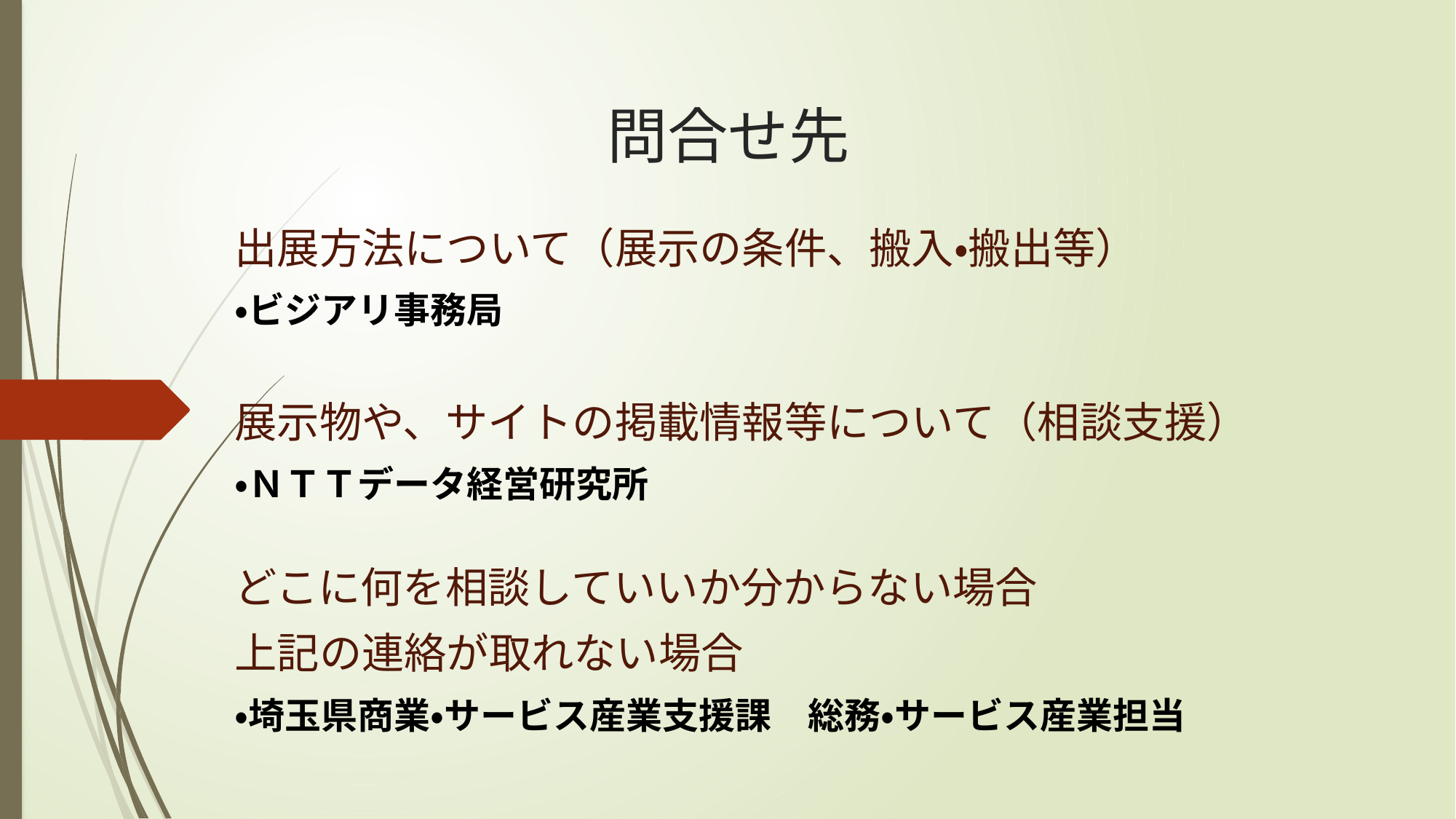

# 問合せ先
出展方法について（展示の条件、搬入・搬出等）
・ビジアリ事務局

展示物や、サイトの掲載情報等について（相談支援）
・ＮＴＴデータ経営研究所
どこに何を相談していいか分からない場合
上記の連絡が取れない場合
・埼玉県商業・サービス産業支援課　総務・サービス産業担当